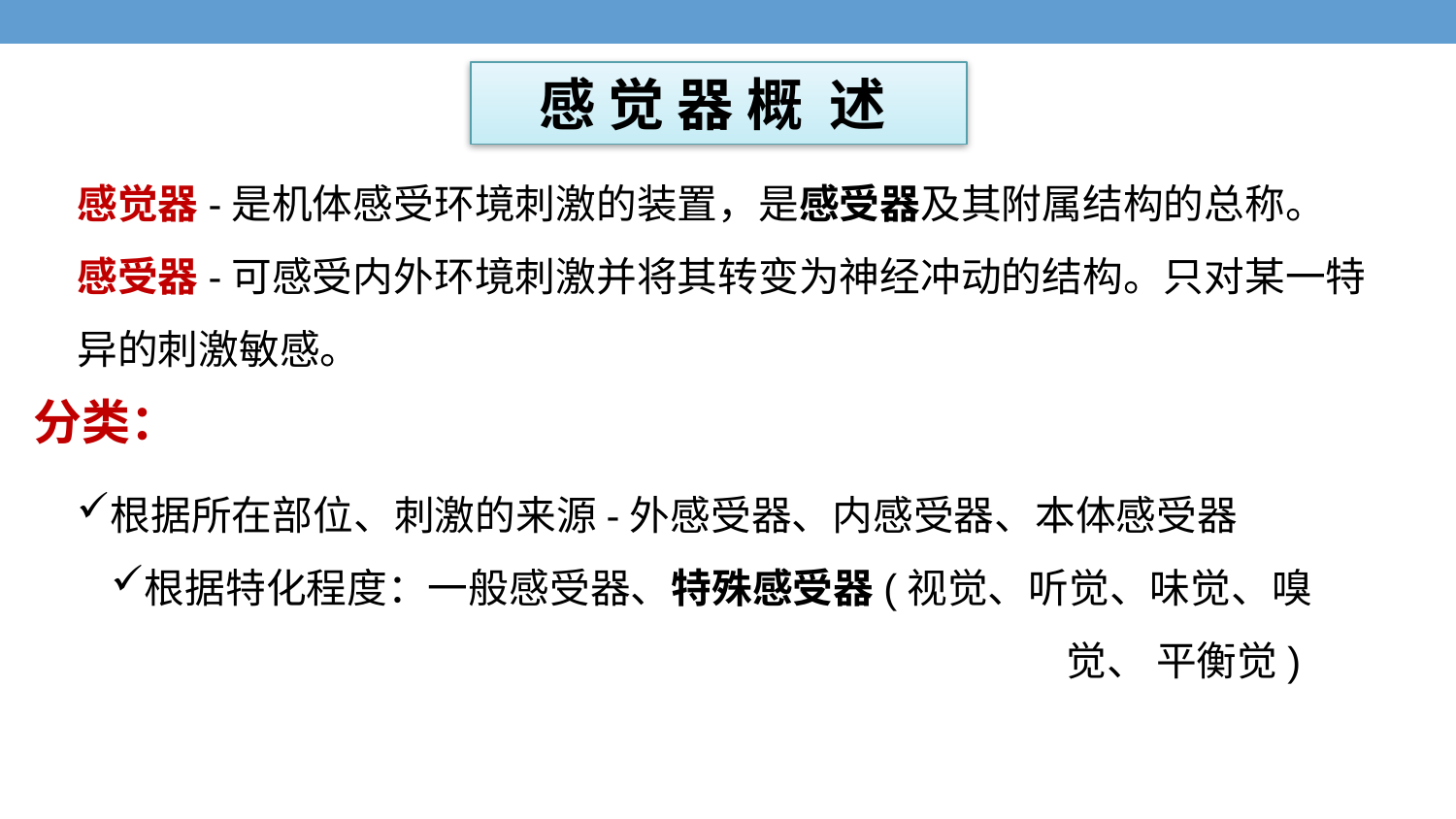

感 觉 器 概  述
感觉器-是机体感受环境刺激的装置，是感受器及其附属结构的总称。
感受器-可感受内外环境刺激并将其转变为神经冲动的结构。只对某一特异的刺激敏感。
分类：
根据所在部位、刺激的来源-外感受器、内感受器、本体感受器
根据特化程度：一般感受器、特殊感受器(视觉、听觉、味觉、嗅觉、 平衡觉)